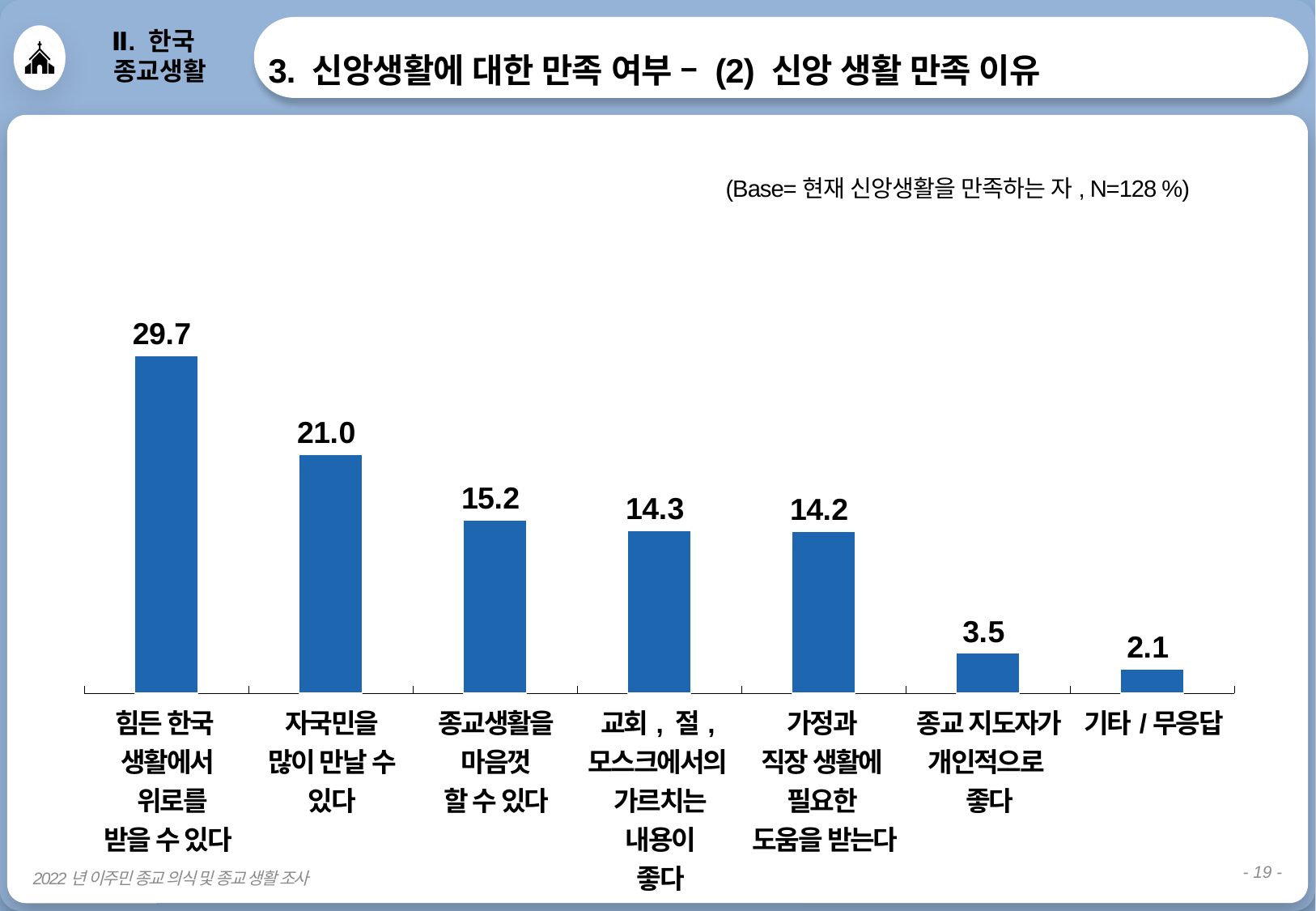

Ⅱ. 한국
 종교생활
3. 신앙생활에 대한 만족 여부 – (2) 신앙 생활 만족 이유
(Base=현재 신앙생활을 만족하는 자, N=128 %)

### Chart

| Category | 개신교인 |
|---|---|
| 힘든 한국 생활에서 위로를 받을 수 있다 | 자국민을 많이 만날 수 있다 | 종교생활을 마음껏 할 수 있다 | 교회, 절, 모스크에서의 가르치는 내용이 좋다 | 가정과 직장 생활에 필요한 도움을 받는다 | 종교 지도자가 개인적으로 좋다 | 기타/무응답 |
| --- | --- | --- | --- | --- | --- | --- |